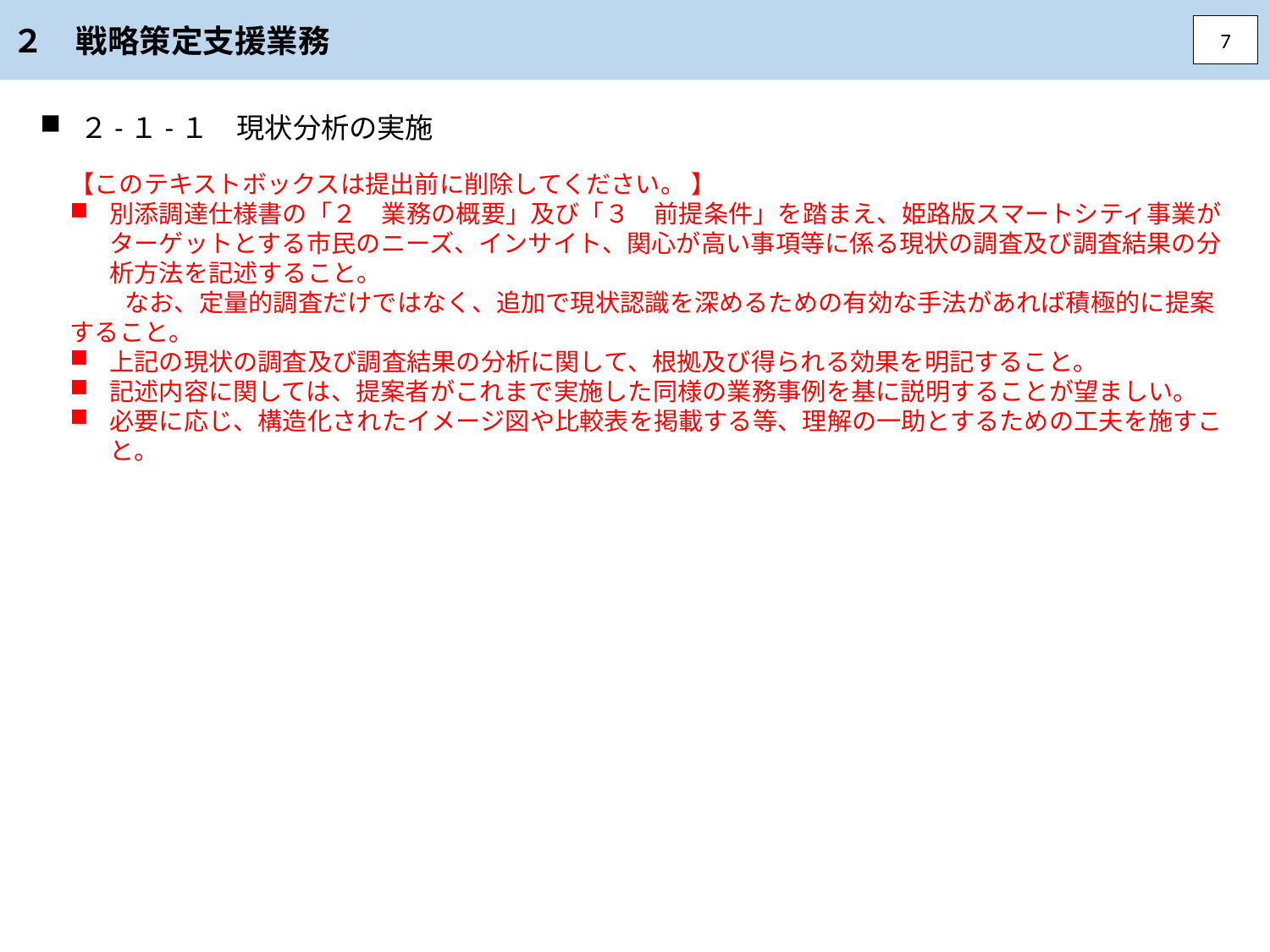

２　戦略策定支援業務
7
２-１-１　現状分析の実施
【このテキストボックスは提出前に削除してください。 】
別添調達仕様書の「２　業務の概要」及び「３　前提条件」を踏まえ、姫路版スマートシティ事業がターゲットとする市民のニーズ、インサイト、関心が高い事項等に係る現状の調査及び調査結果の分析方法を記述すること。
　　 なお、定量的調査だけではなく、追加で現状認識を深めるための有効な手法があれば積極的に提案すること。
上記の現状の調査及び調査結果の分析に関して、根拠及び得られる効果を明記すること。
記述内容に関しては、提案者がこれまで実施した同様の業務事例を基に説明することが望ましい。
必要に応じ、構造化されたイメージ図や比較表を掲載する等、理解の一助とするための工夫を施すこと。